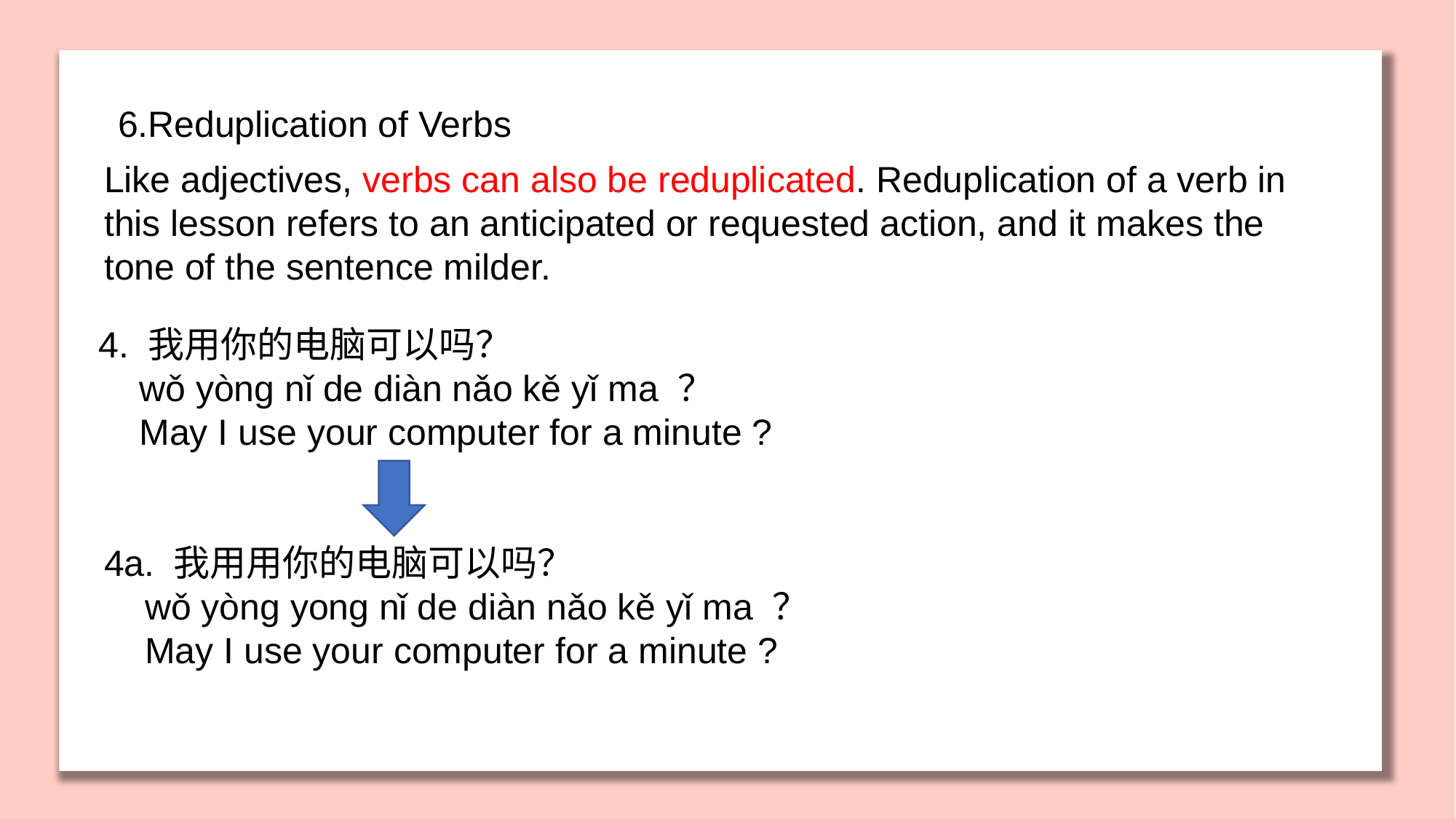

6.Reduplication of Verbs
Like adjectives, verbs can also be reduplicated. Reduplication of a verb in this lesson refers to an anticipated or requested action, and it makes the tone of the sentence milder.

4. 我用你的电脑可以吗？
    wǒ yòng nǐ de diàn nǎo kě yǐ ma ？
    May I use your computer for a minute ?

4a. 我用用你的电脑可以吗？
    wǒ yòng yong nǐ de diàn nǎo kě yǐ ma ？
    May I use your computer for a minute ?